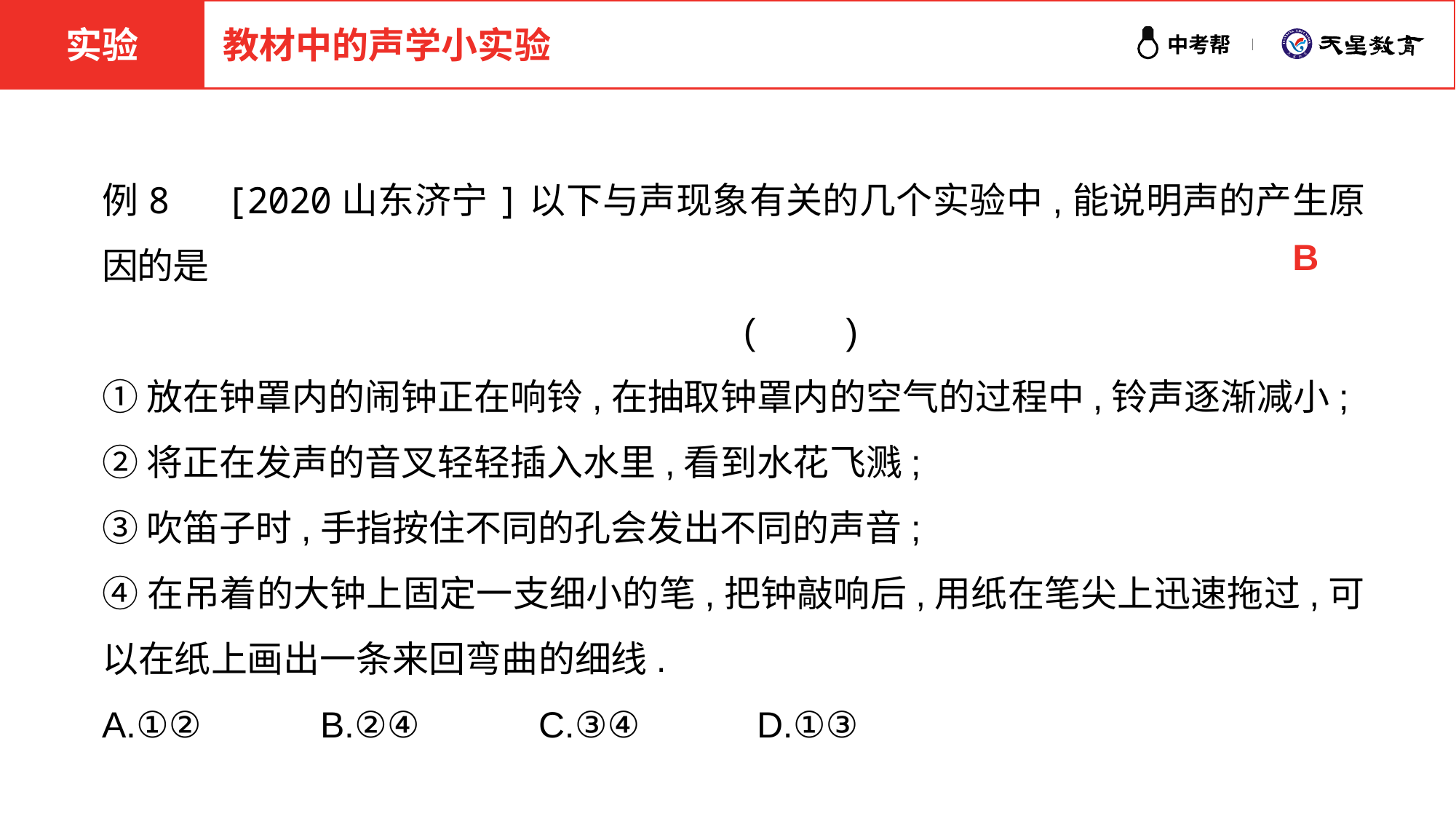

实验
教材中的声学小实验
例8　[2020山东济宁]以下与声现象有关的几个实验中,能说明声的产生原因的是
                                                               (　　)
①放在钟罩内的闹钟正在响铃,在抽取钟罩内的空气的过程中,铃声逐渐减小;
②将正在发声的音叉轻轻插入水里,看到水花飞溅;
③吹笛子时,手指按住不同的孔会发出不同的声音;
④在吊着的大钟上固定一支细小的笔,把钟敲响后,用纸在笔尖上迅速拖过,可以在纸上画出一条来回弯曲的细线.
A.①②		B.②④		C.③④		D.①③
B